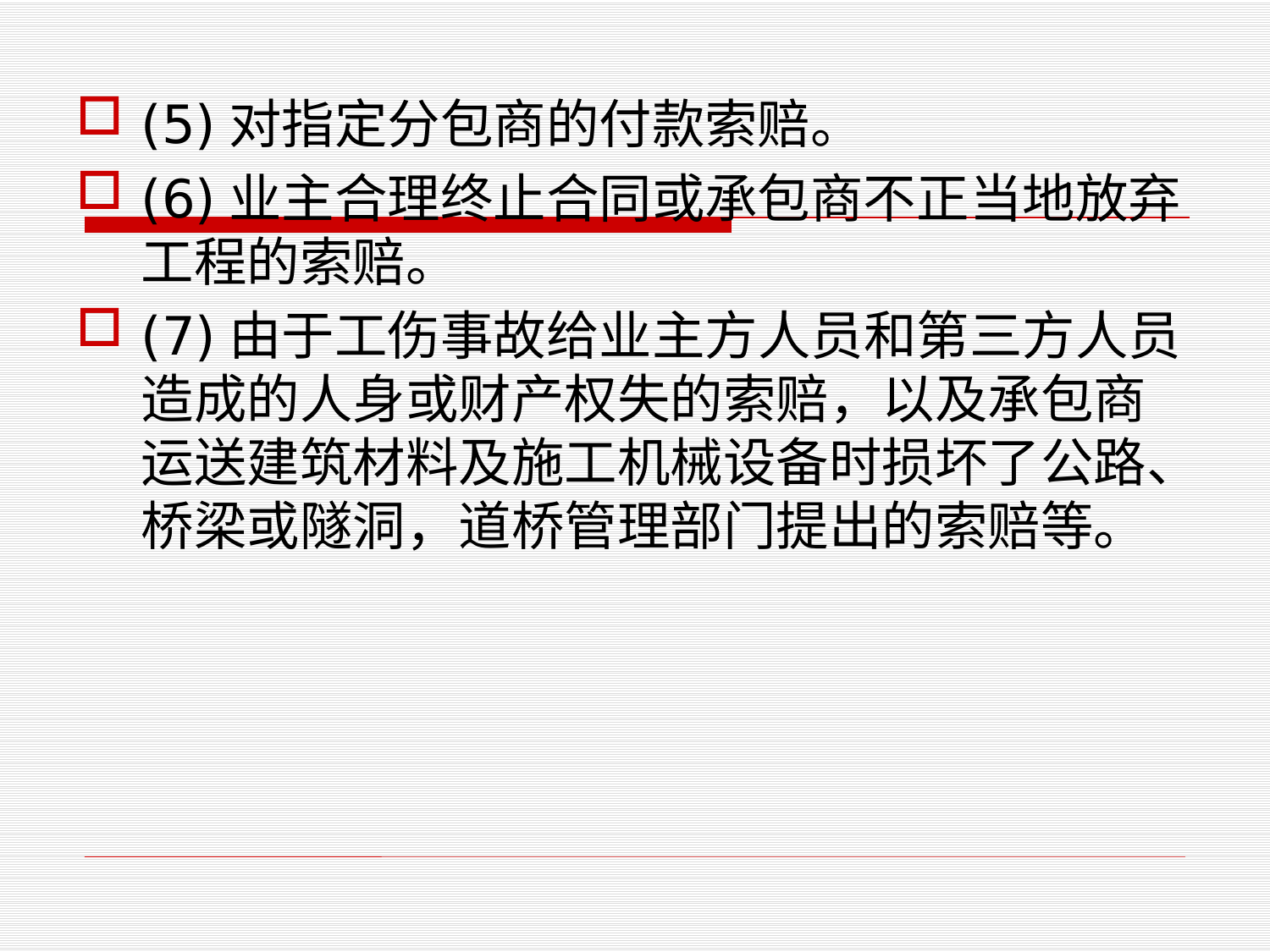

(5)对指定分包商的付款索赔。
(6)业主合理终止合同或承包商不正当地放弃工程的索赔。
(7)由于工伤事故给业主方人员和第三方人员造成的人身或财产权失的索赔，以及承包商运送建筑材料及施工机械设备时损坏了公路、桥梁或隧洞，道桥管理部门提出的索赔等。